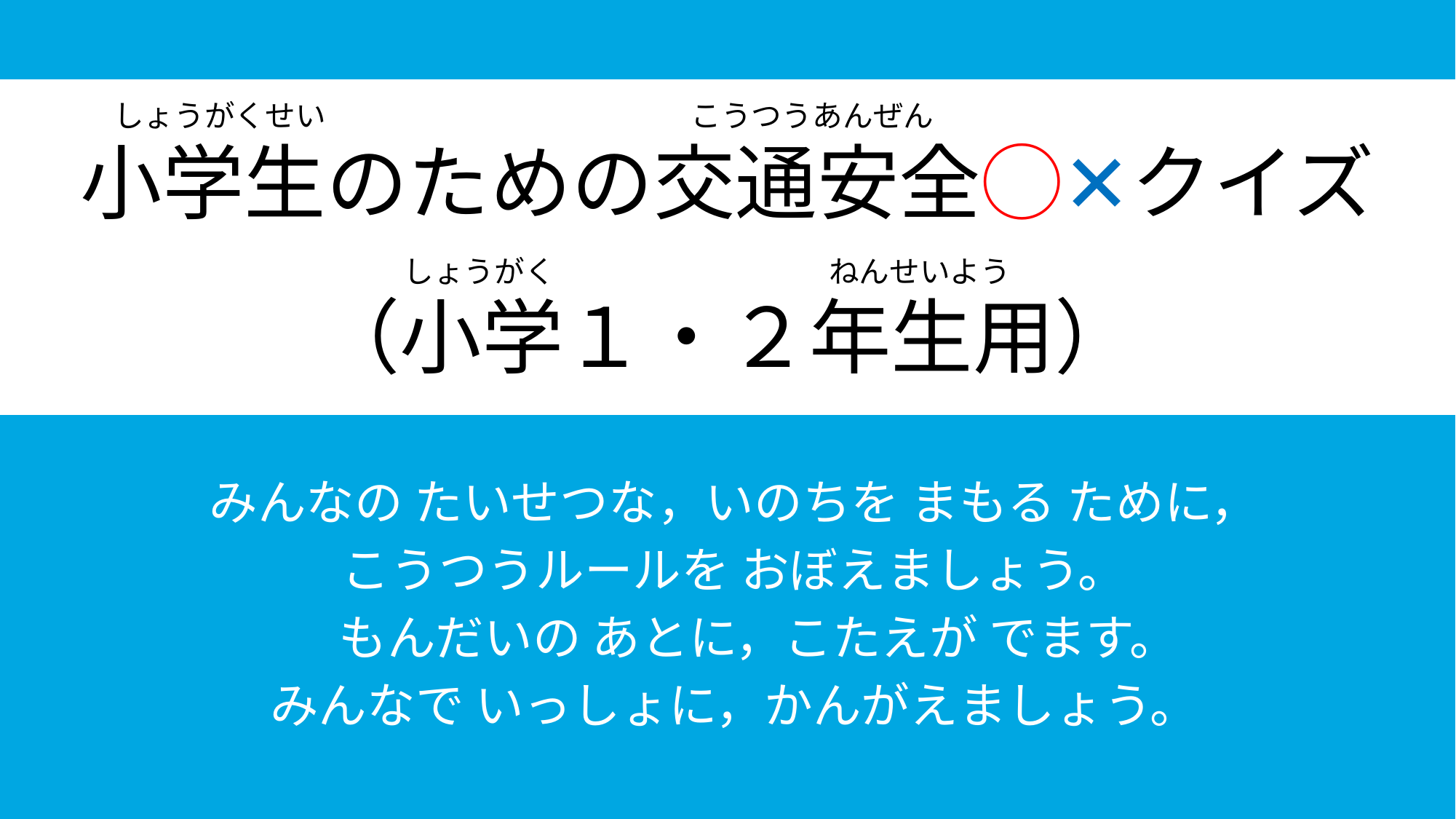

しょうがくせい　　　　　　　　　　　　こうつうあんぜん
# 小学生のための交通安全◯✕クイズ
しょうがく　　　　　　　　　ねんせいよう
（小学１・２年生用）
みんなの たいせつな，いのちを まもる ために，
こうつうルールを おぼえましょう。
　もんだいの あとに，こたえが でます。
みんなで いっしょに，かんがえましょう。